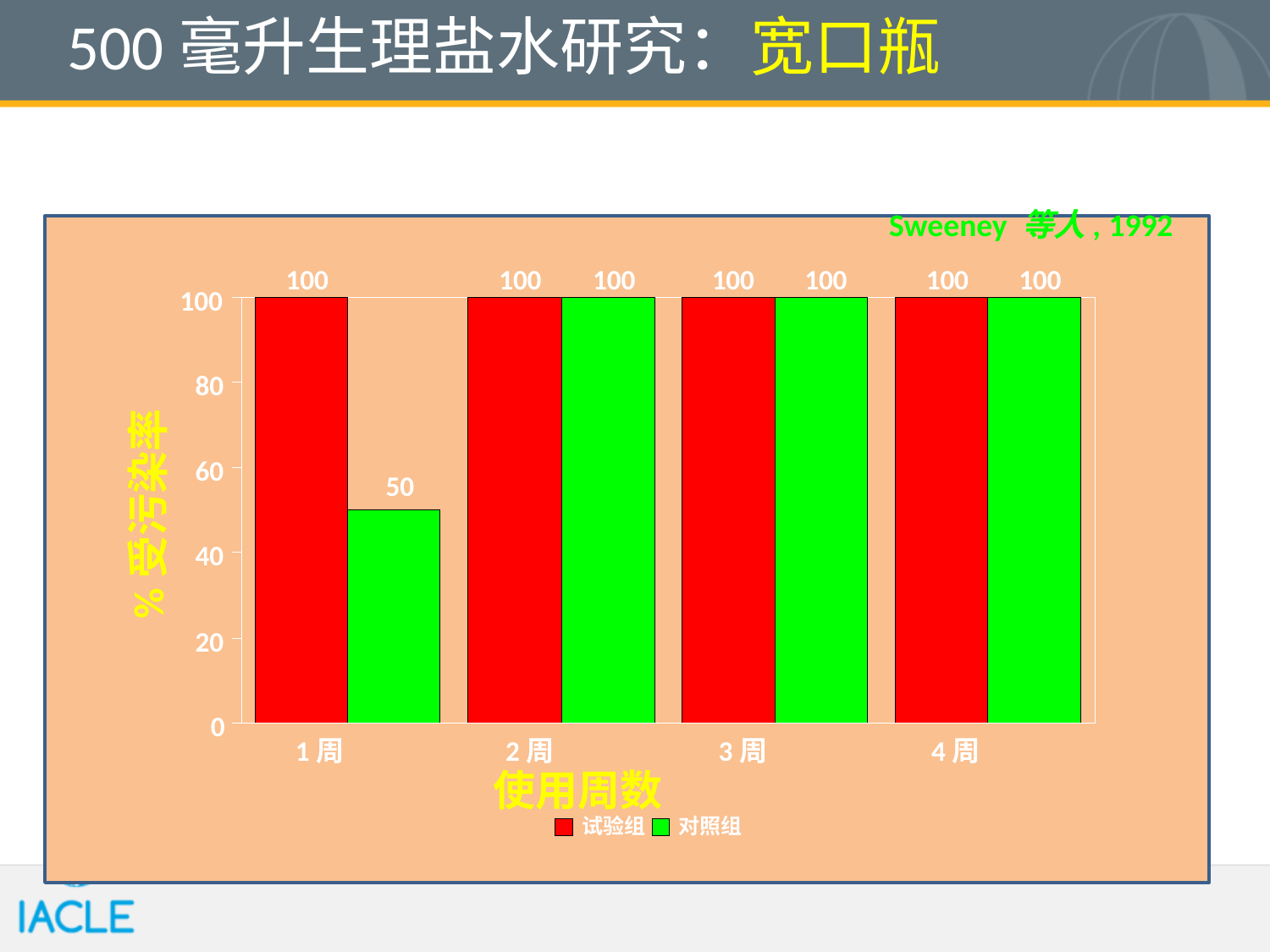

# 500毫升生理盐水研究：宽口瓶
Sweeney 等人, 1992

100
100
100
100
100
100
100
100

80

60

50

40

20

0

1周
2周
3周
4周
试验组
对照组

%受污染率
使用周数